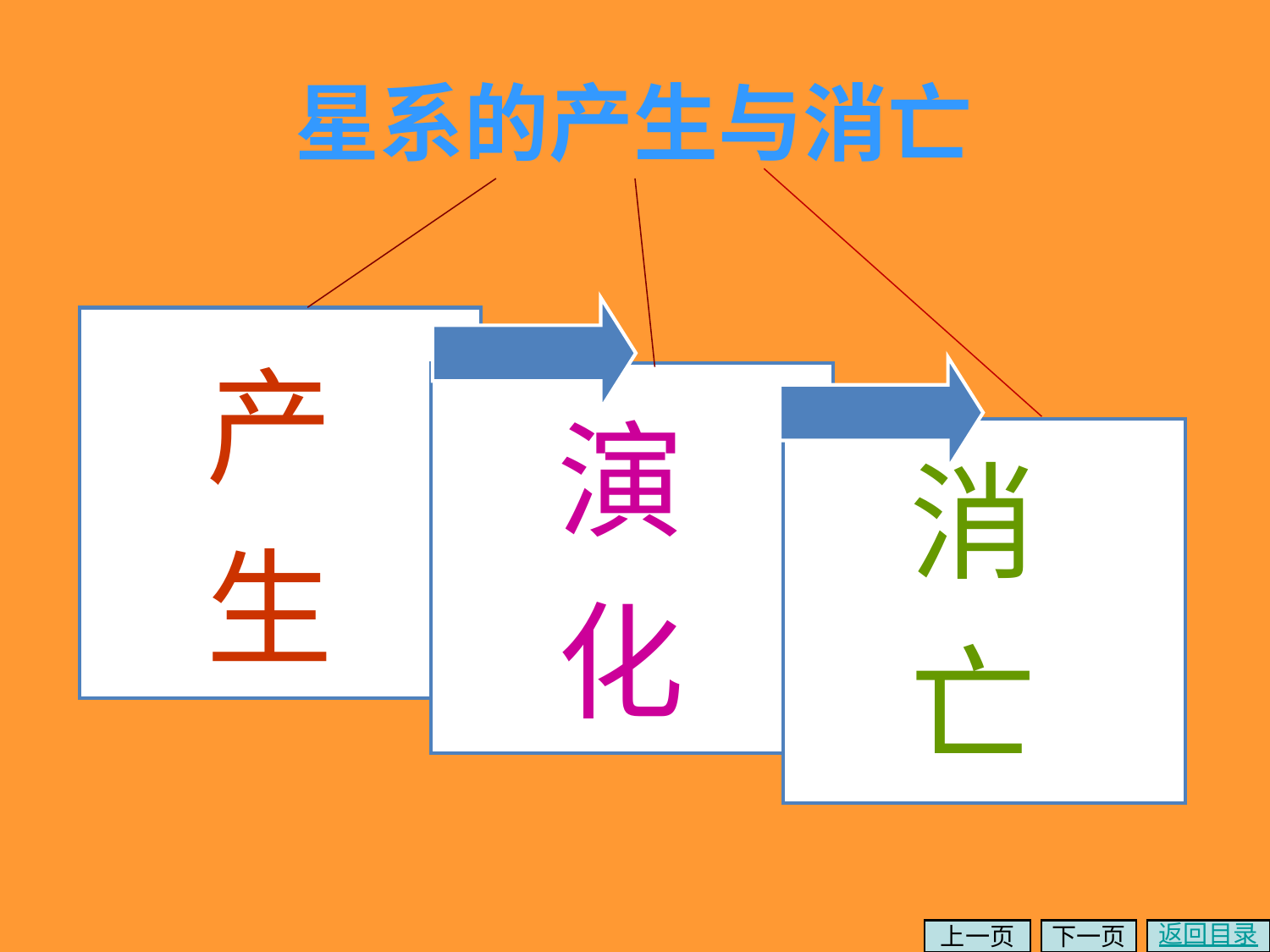

星系的产生与消亡

   产
   生

   演
   化

   消
   亡
上一页
下一页
返回目录